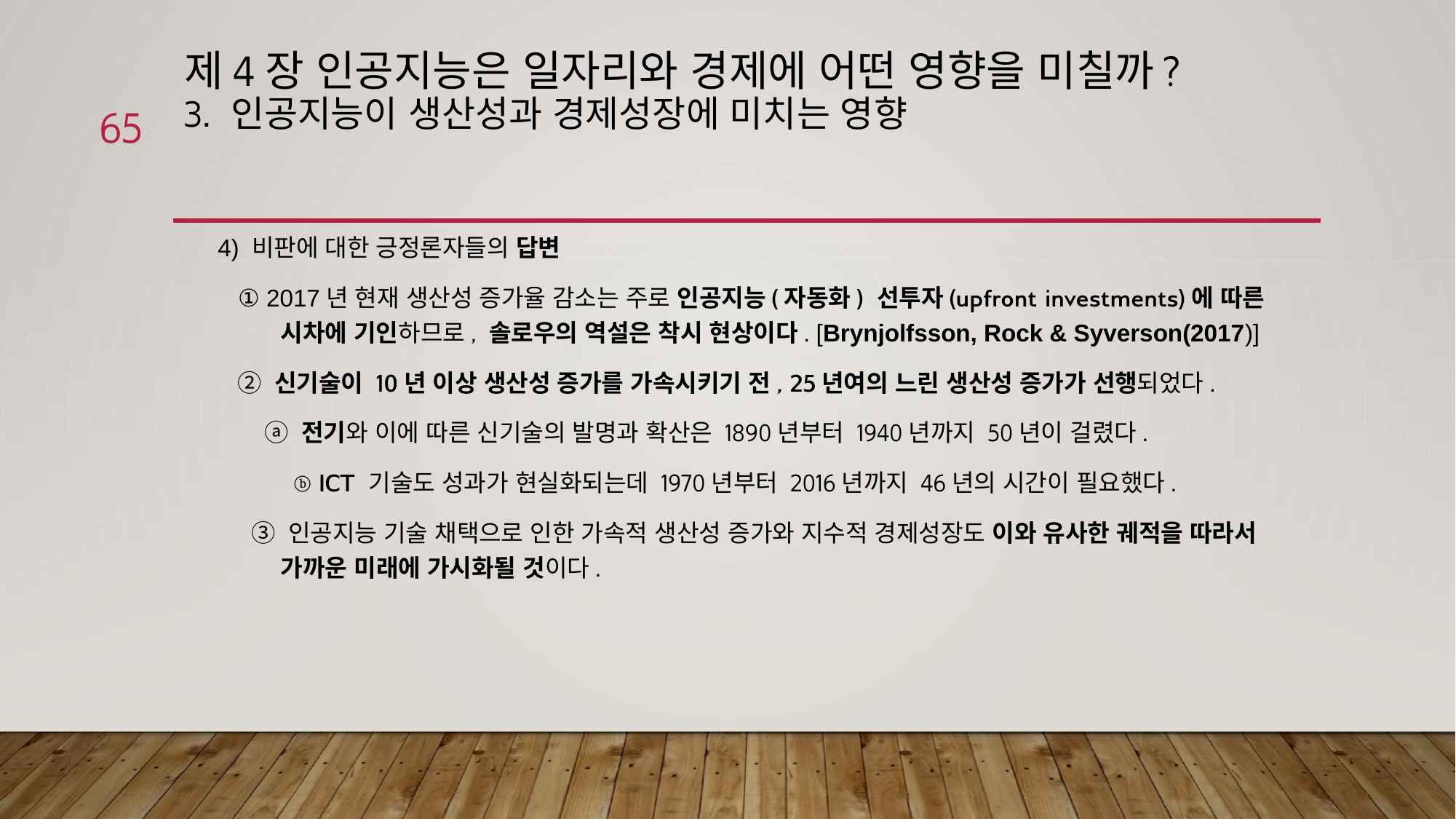

# 제4장 인공지능은 일자리와 경제에 어떤 영향을 미칠까? 3. 인공지능이 생산성과 경제성장에 미치는 영향
65

     4) 비판에 대한 긍정론자들의 답변
        ① 2017년 현재 생산성 증가율 감소는 주로 인공지능(자동화) 선투자(upfront investments)에 따른 시차에 기인하므로, 솔로우의 역설은 착시 현상이다. [Brynjolfsson, Rock & Syverson(2017)]
        ② 신기술이 10년 이상 생산성 증가를 가속시키기 전, 25년여의 느린 생산성 증가가 선행되었다.
            ⓐ 전기와 이에 따른 신기술의 발명과 확산은 1890년부터 1940년까지 50년이 걸렸다.
               ⓑ ICT 기술도 성과가 현실화되는데 1970년부터 2016년까지 46년의 시간이 필요했다.
          ③ 인공지능 기술 채택으로 인한 가속적 생산성 증가와 지수적 경제성장도 이와 유사한 궤적을 따라서 가까운 미래에 가시화될 것이다.